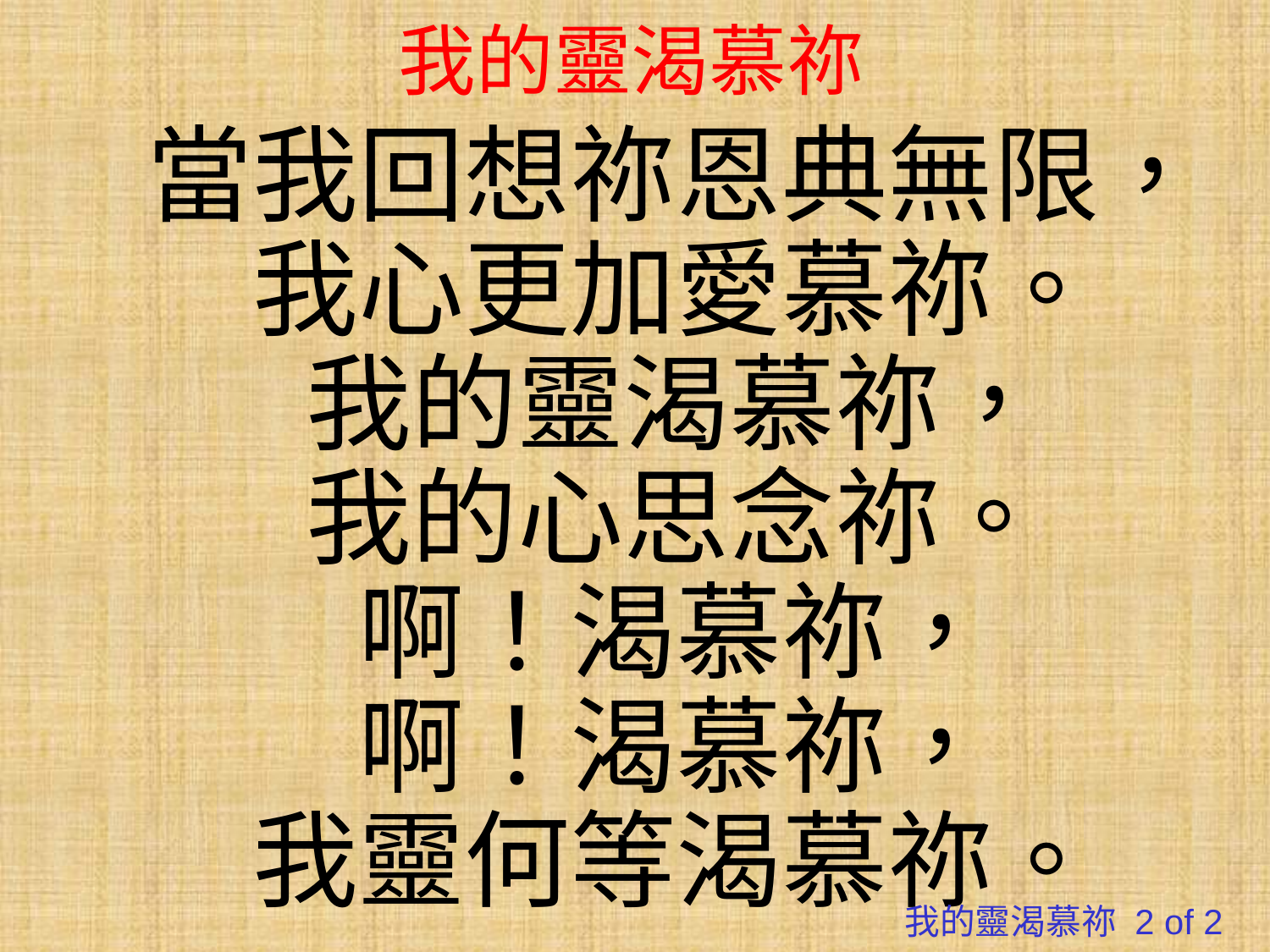

# 我的靈渴慕祢
當我回想祢恩典無限，我心更加愛慕祢。
我的靈渴慕祢，
我的心思念祢。
啊！渴慕祢，
啊！渴慕祢，
我靈何等渴慕祢。

我的靈渴慕祢 2 of 2